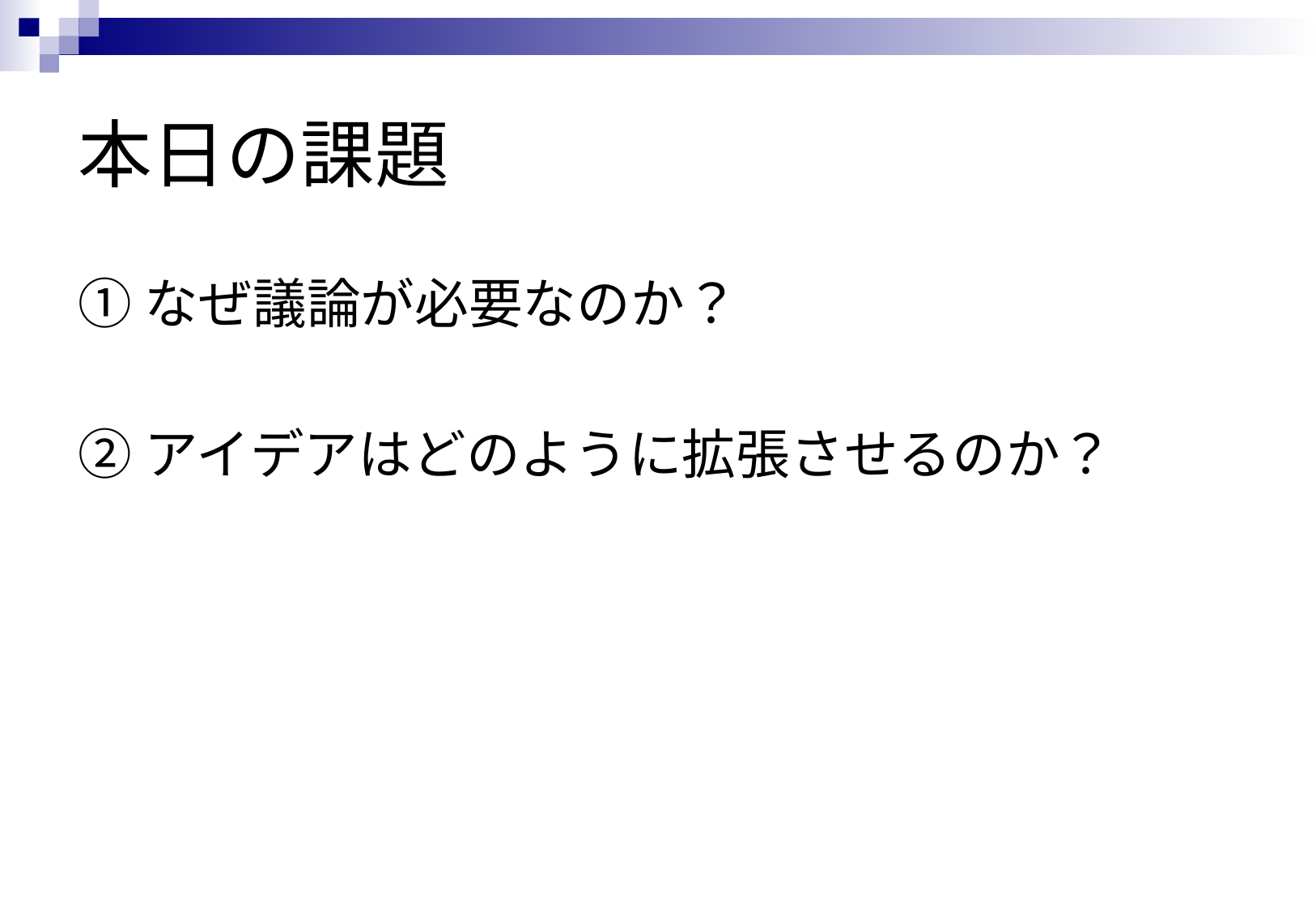

# 本日の課題
①なぜ議論が必要なのか？

②アイデアはどのように拡張させるのか？